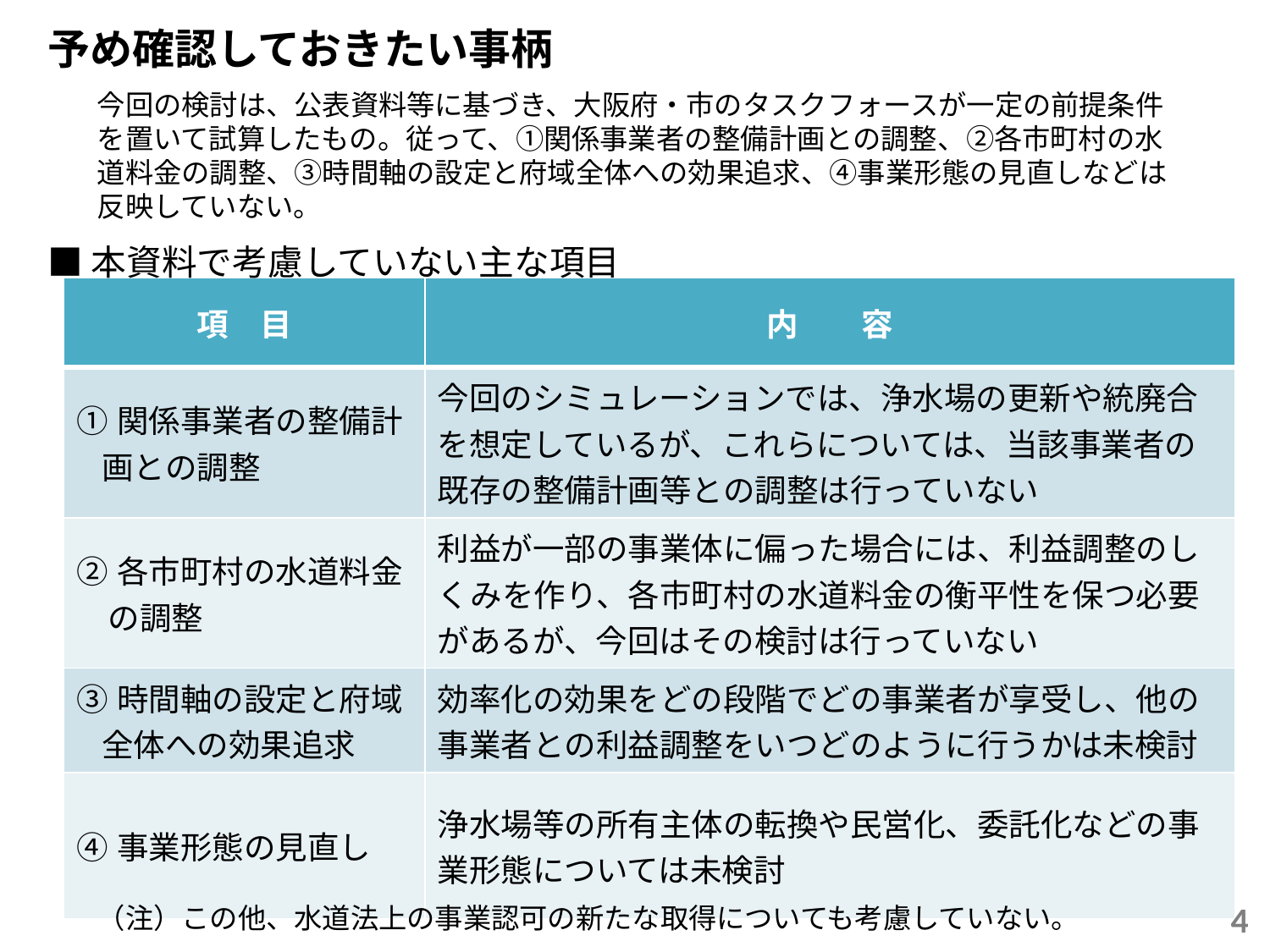

予め確認しておきたい事柄
今回の検討は、公表資料等に基づき、大阪府・市のタスクフォースが一定の前提条件を置いて試算したもの。従って、①関係事業者の整備計画との調整、②各市町村の水道料金の調整、③時間軸の設定と府域全体への効果追求、④事業形態の見直しなどは反映していない。
■本資料で考慮していない主な項目
| 項　目 | 内　　容 |
| --- | --- |
| ①関係事業者の整備計画との調整 | 今回のシミュレーションでは、浄水場の更新や統廃合を想定しているが、これらについては、当該事業者の既存の整備計画等との調整は行っていない |
| ②各市町村の水道料金 　の調整 | 利益が一部の事業体に偏った場合には、利益調整のしくみを作り、各市町村の水道料金の衡平性を保つ必要があるが、今回はその検討は行っていない |
| ③時間軸の設定と府域全体への効果追求 | 効率化の効果をどの段階でどの事業者が享受し、他の事業者との利益調整をいつどのように行うかは未検討 |
| ④事業形態の見直し | 浄水場等の所有主体の転換や民営化、委託化などの事業形態については未検討 |
4
（注）この他、水道法上の事業認可の新たな取得についても考慮していない。